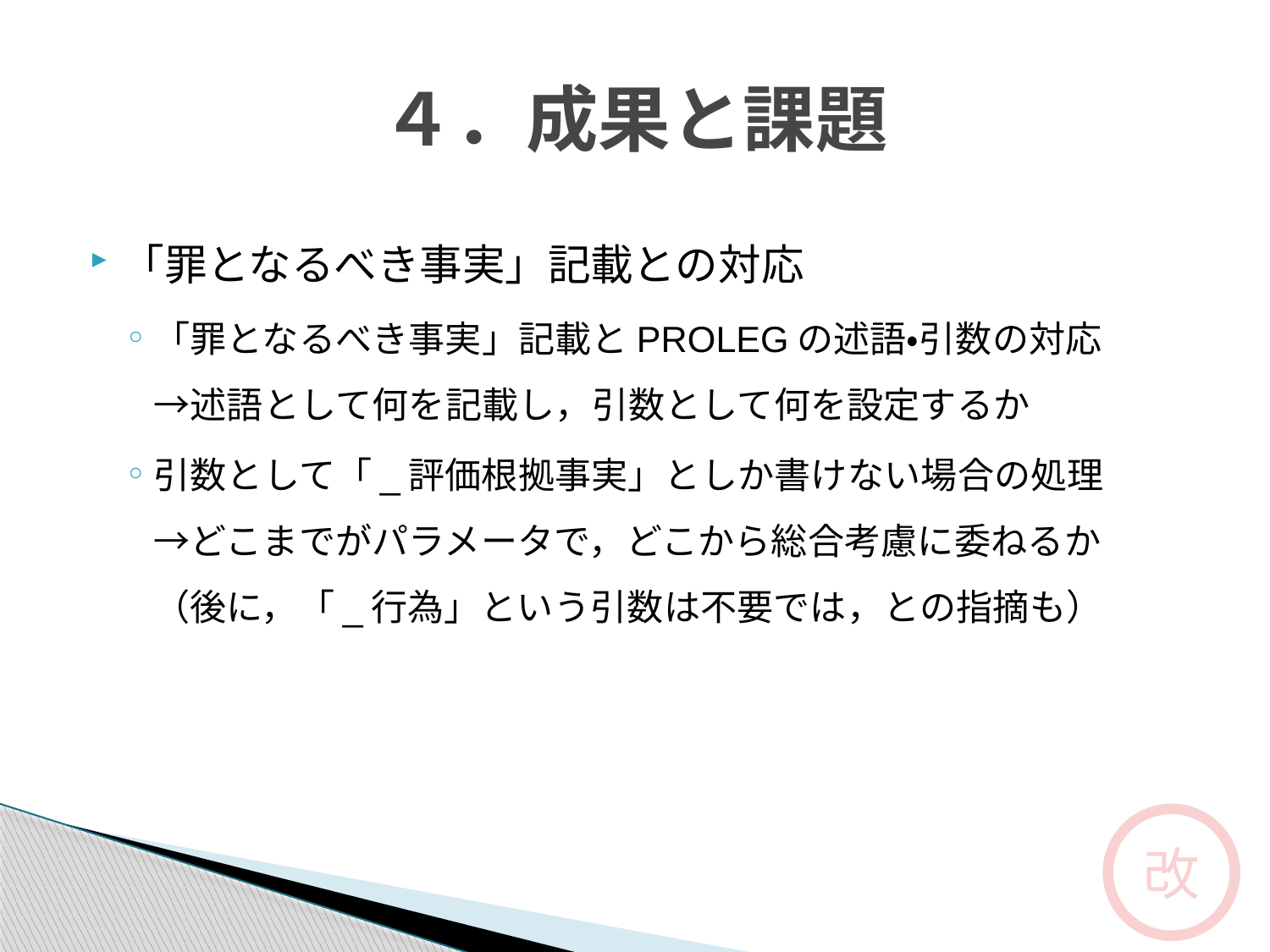

# ４．成果と課題
「罪となるべき事実」記載との対応
「罪となるべき事実」記載とPROLEGの述語・引数の対応
→述語として何を記載し，引数として何を設定するか
引数として「_評価根拠事実」としか書けない場合の処理
→どこまでがパラメータで，どこから総合考慮に委ねるか
（後に，「_行為」という引数は不要では，との指摘も）

改